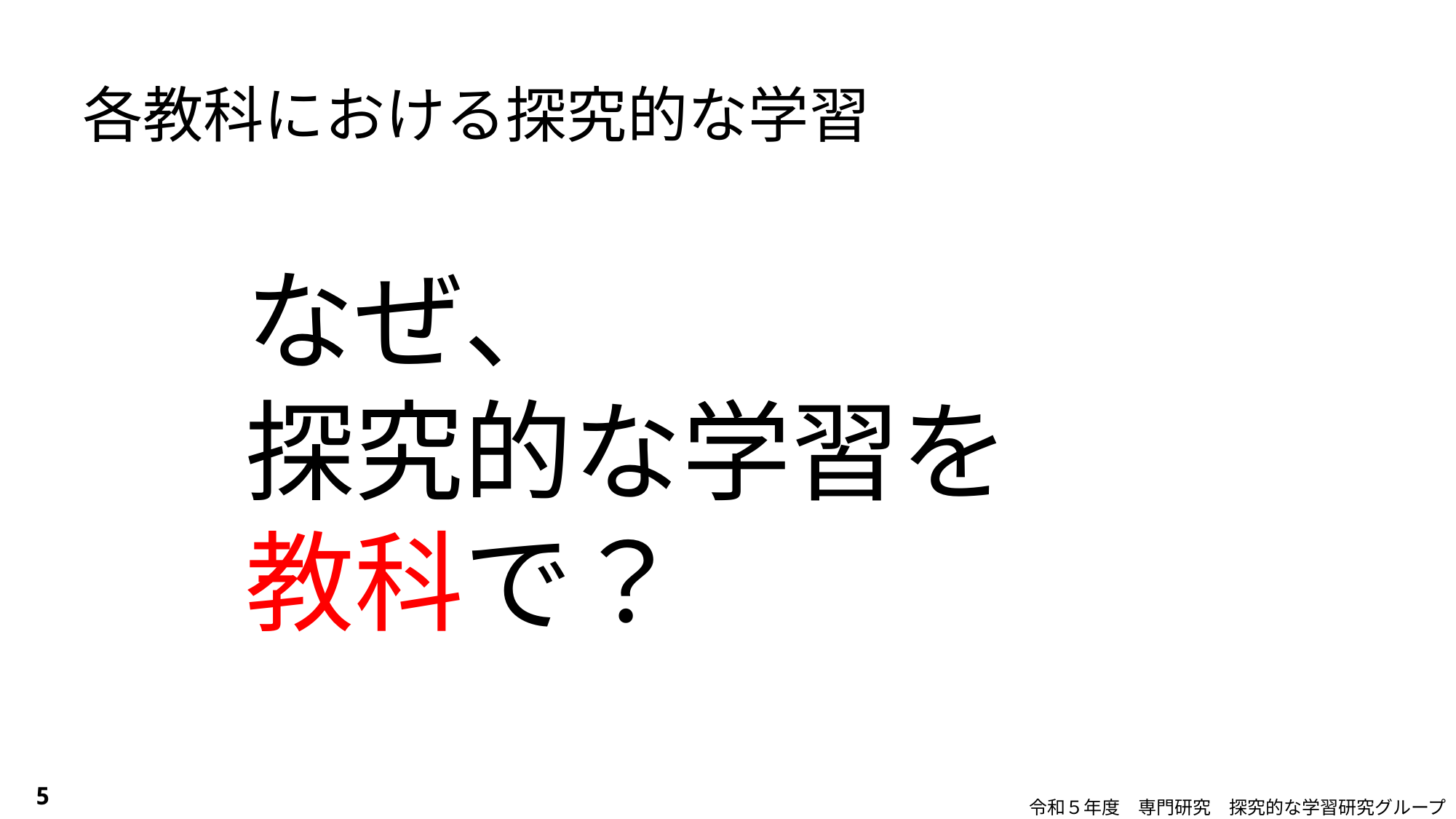

各教科における探究的な学習
なぜ、
探究的な学習を
教科で？
5
令和５年度　専門研究　探究的な学習研究グループ